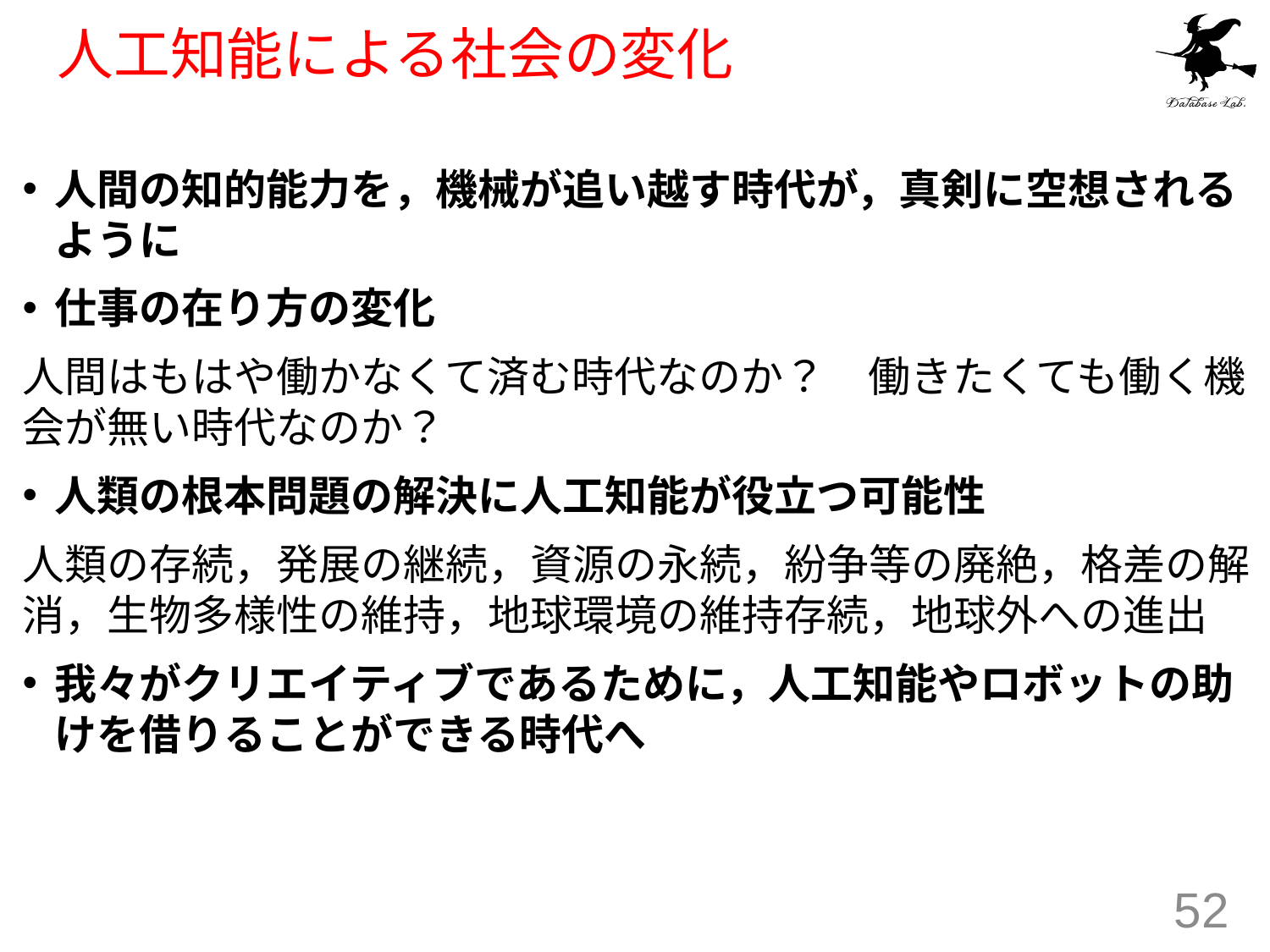

# 人工知能による社会の変化
人間の知的能力を，機械が追い越す時代が，真剣に空想されるように
仕事の在り方の変化
人間はもはや働かなくて済む時代なのか？　働きたくても働く機会が無い時代なのか？
人類の根本問題の解決に人工知能が役立つ可能性
人類の存続，発展の継続，資源の永続，紛争等の廃絶，格差の解消，生物多様性の維持，地球環境の維持存続，地球外への進出
我々がクリエイティブであるために，人工知能やロボットの助けを借りることができる時代へ
52